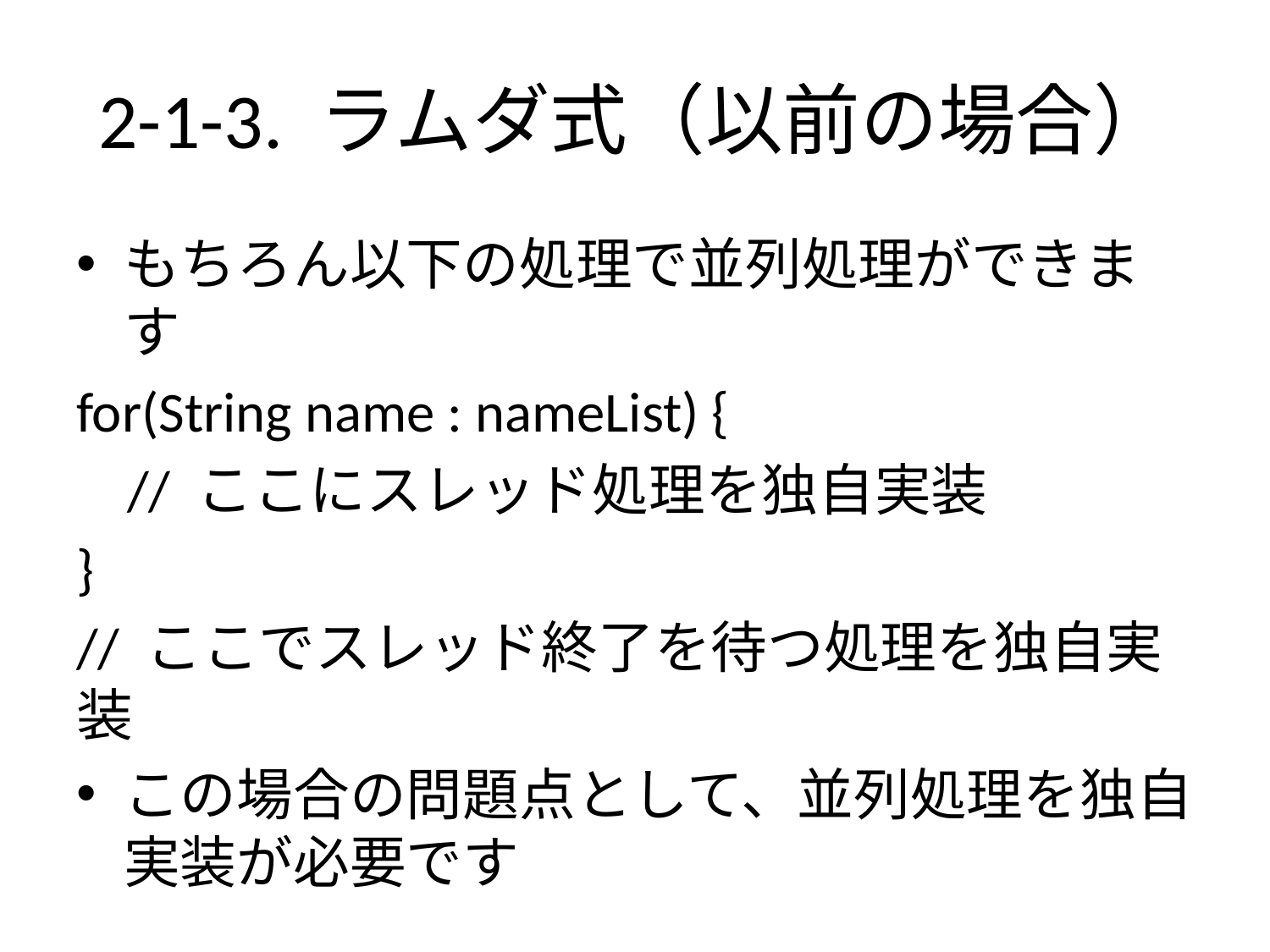

# 2-1-3. ラムダ式（以前の場合）
もちろん以下の処理で並列処理ができます
for(String name : nameList) {
    // ここにスレッド処理を独自実装
}
// ここでスレッド終了を待つ処理を独自実装
この場合の問題点として、並列処理を独自実装が必要です